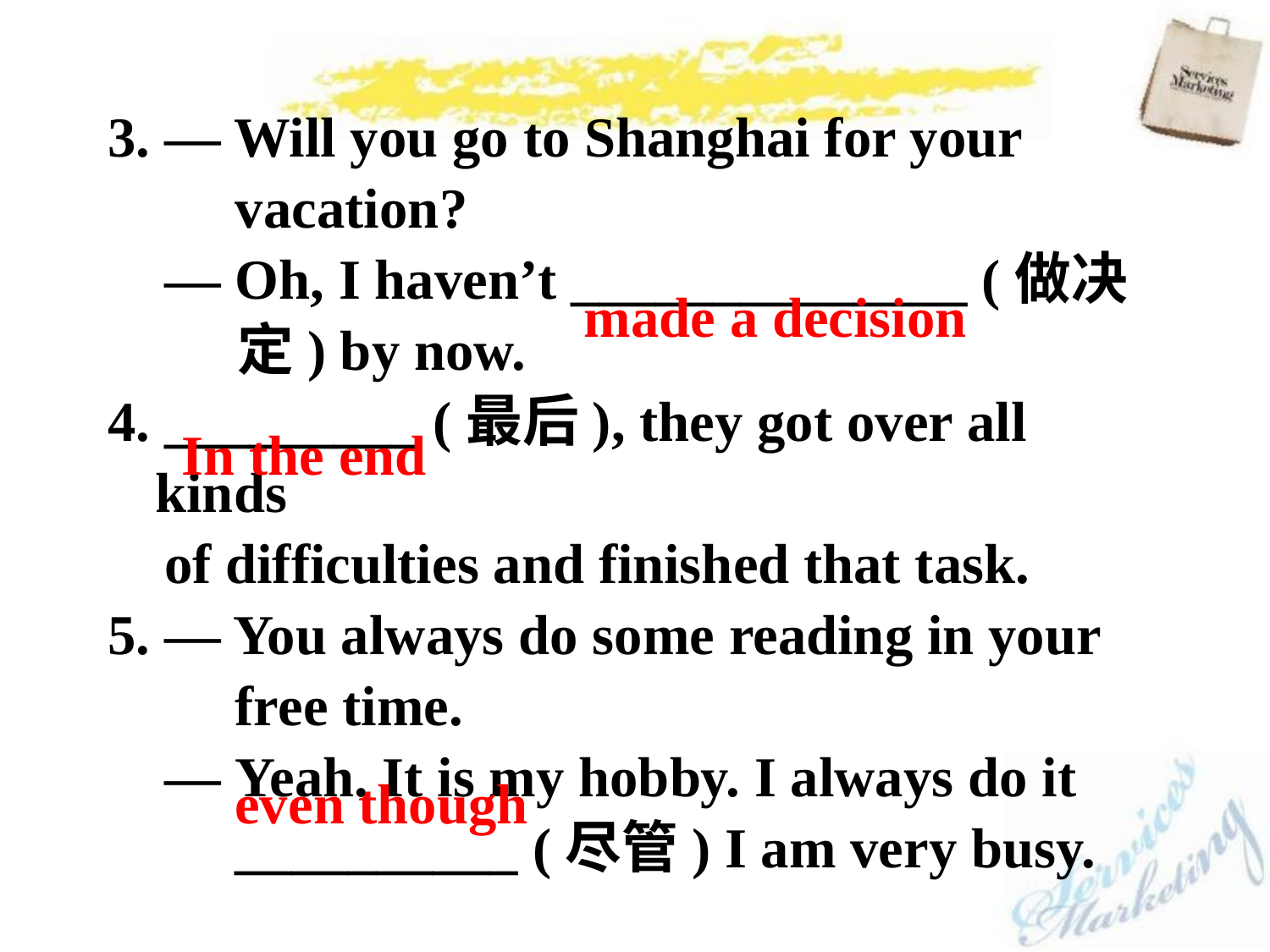

3. — Will you go to Shanghai for your
         vacation?
    — Oh, I haven’t ______________ (做决
         定) by now.
4. _________ (最后), they got over all kinds
    of difficulties and finished that task.
5. — You always do some reading in your
         free time.
    — Yeah. It is my hobby. I always do it
         __________ (尽管) I am very busy.
made a decision
In the end
even though